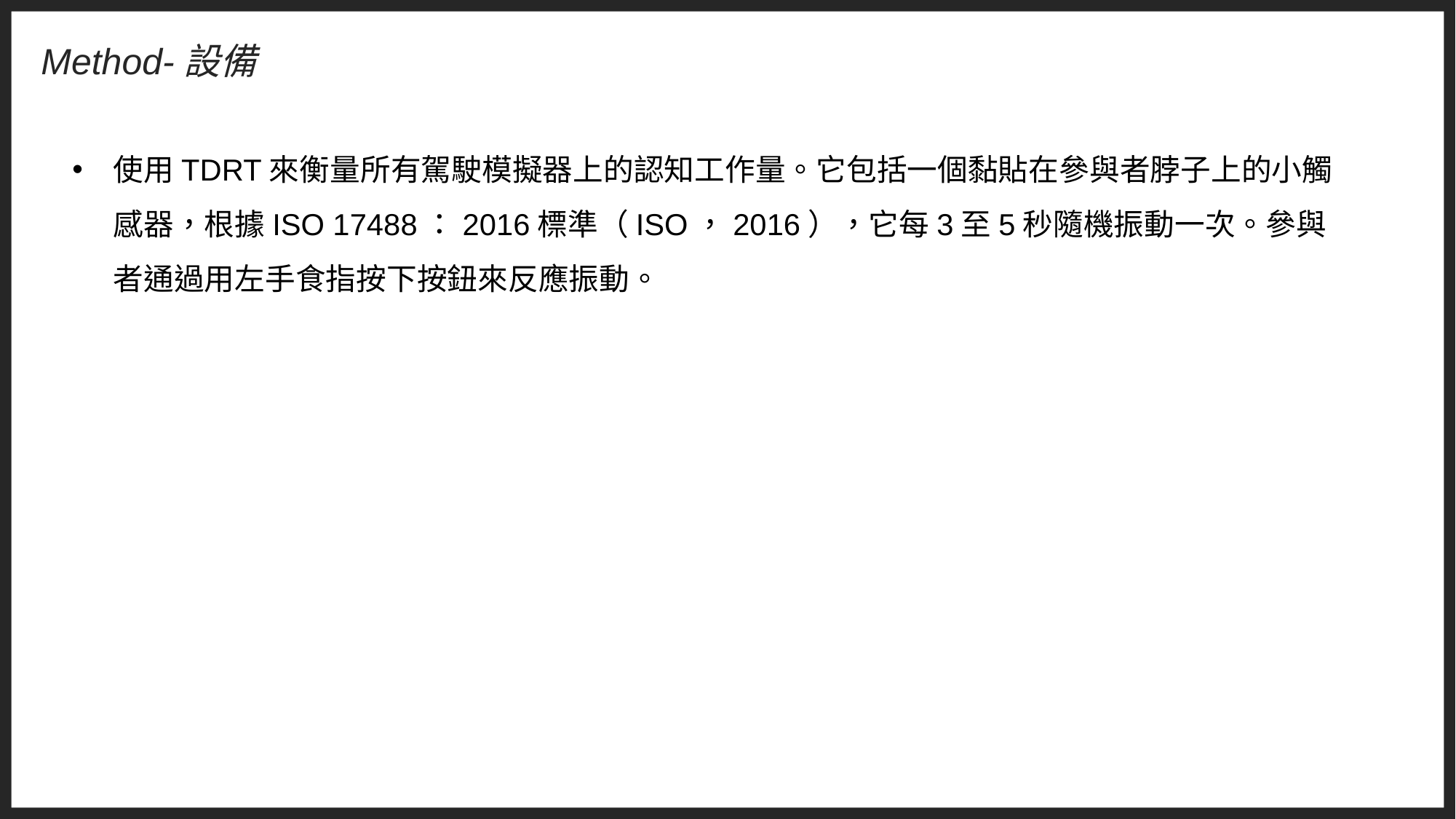

Method-設備
使用TDRT來衡量所有駕駛模擬器上的認知工作量。它包括一個黏貼在參與者脖子上的小觸感器，根據ISO 17488：2016標準（ISO，2016），它每3至5秒隨機振動一次。參與者通過用左手食指按下按鈕來反應振動。